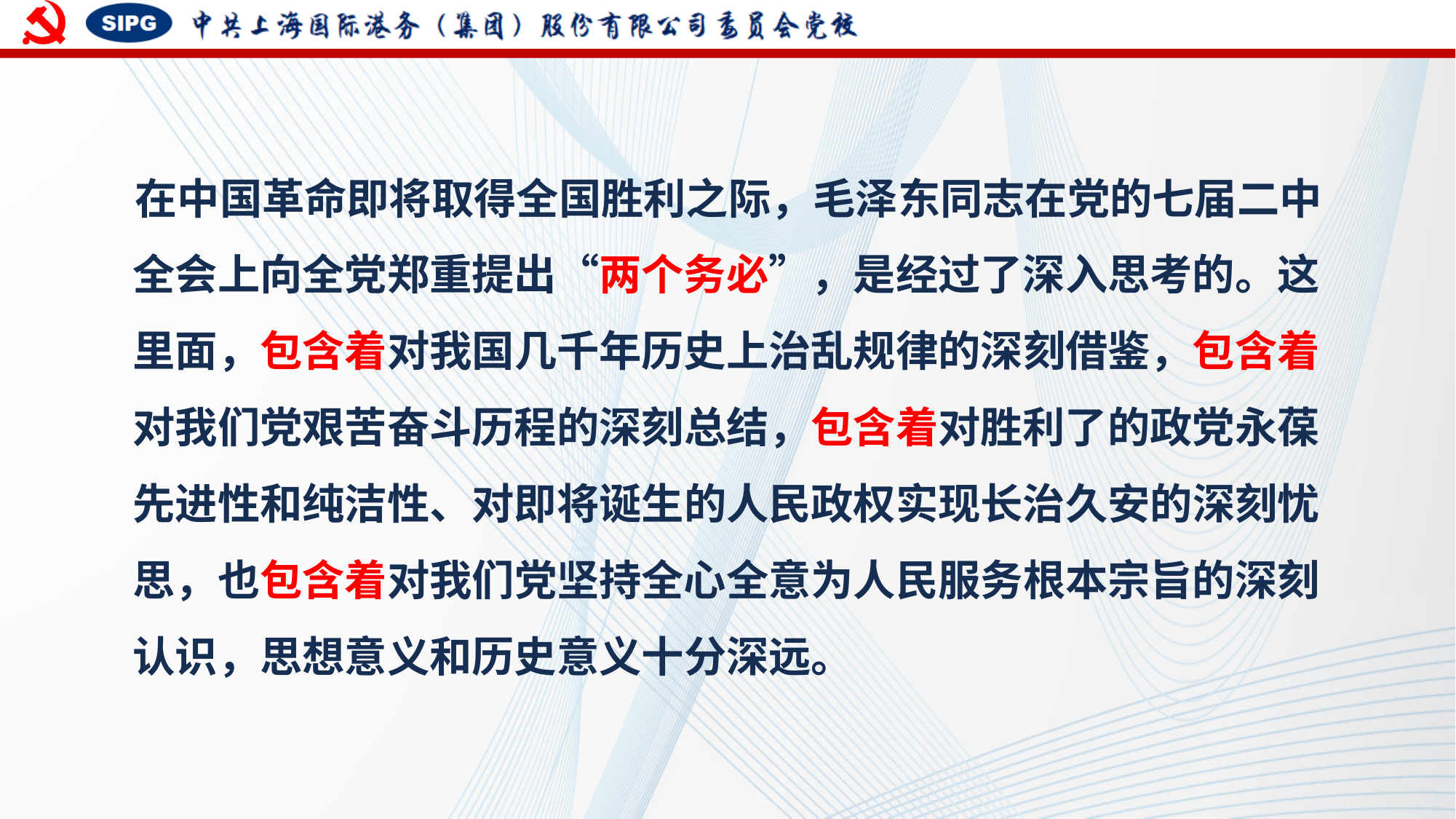

在中国革命即将取得全国胜利之际，毛泽东同志在党的七届二中全会上向全党郑重提出“两个务必”，是经过了深入思考的。这里面，包含着对我国几千年历史上治乱规律的深刻借鉴，包含着对我们党艰苦奋斗历程的深刻总结，包含着对胜利了的政党永葆先进性和纯洁性、对即将诞生的人民政权实现长治久安的深刻忧思，也包含着对我们党坚持全心全意为人民服务根本宗旨的深刻认识，思想意义和历史意义十分深远。